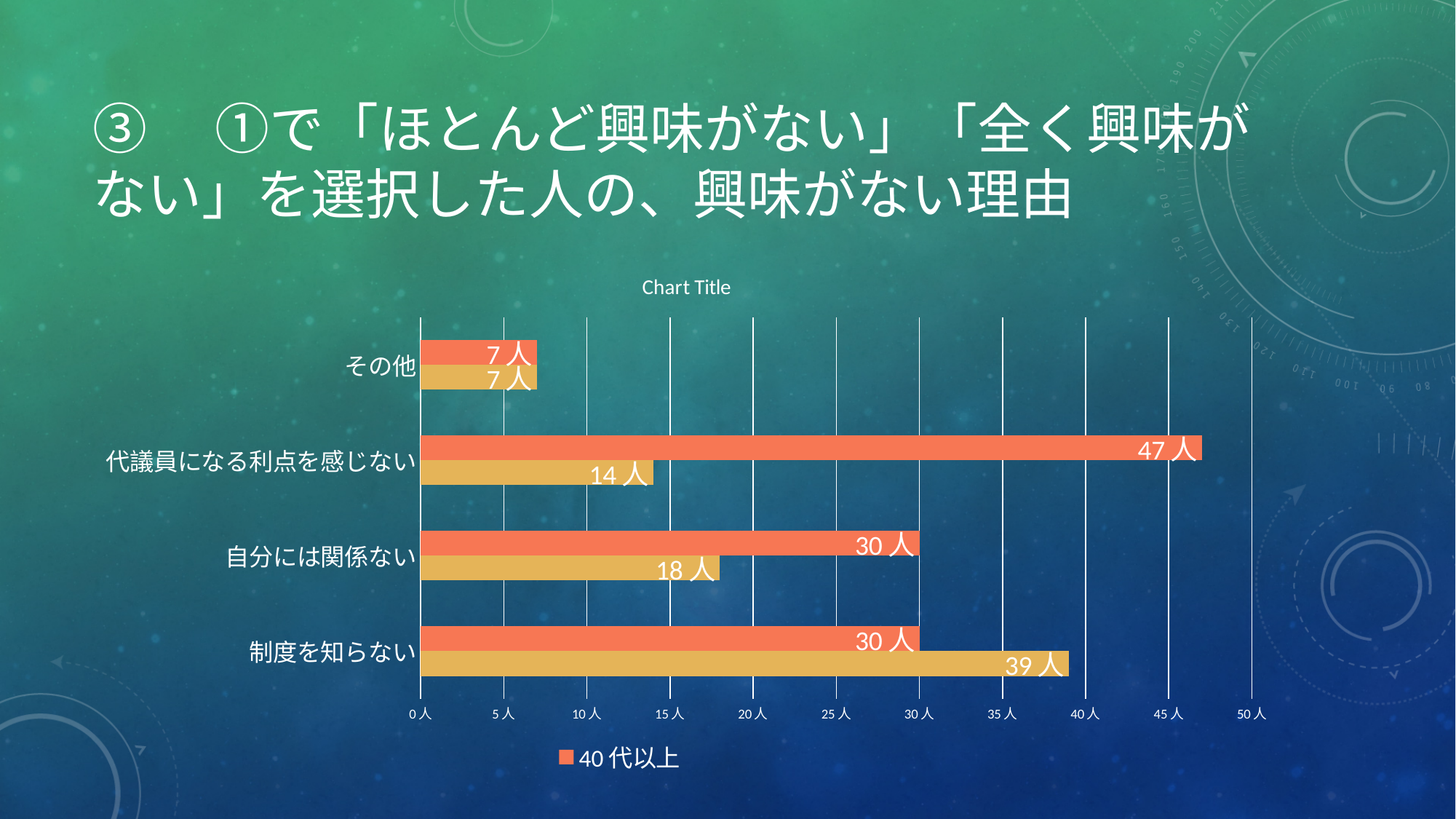

# ③　①で「ほとんど興味がない」「全く興味がない」を選択した人の、興味がない理由

### Chart:

| Category | 20代・30代 | 40代以上 |
|---|---|---|
| 制度を知らない | 39.0 | 30.0 |
| 自分には関係ない | 18.0 | 30.0 |
| 代議員になる利点を感じない | 14.0 | 47.0 |
| その他 | 7.0 | 7.0 |